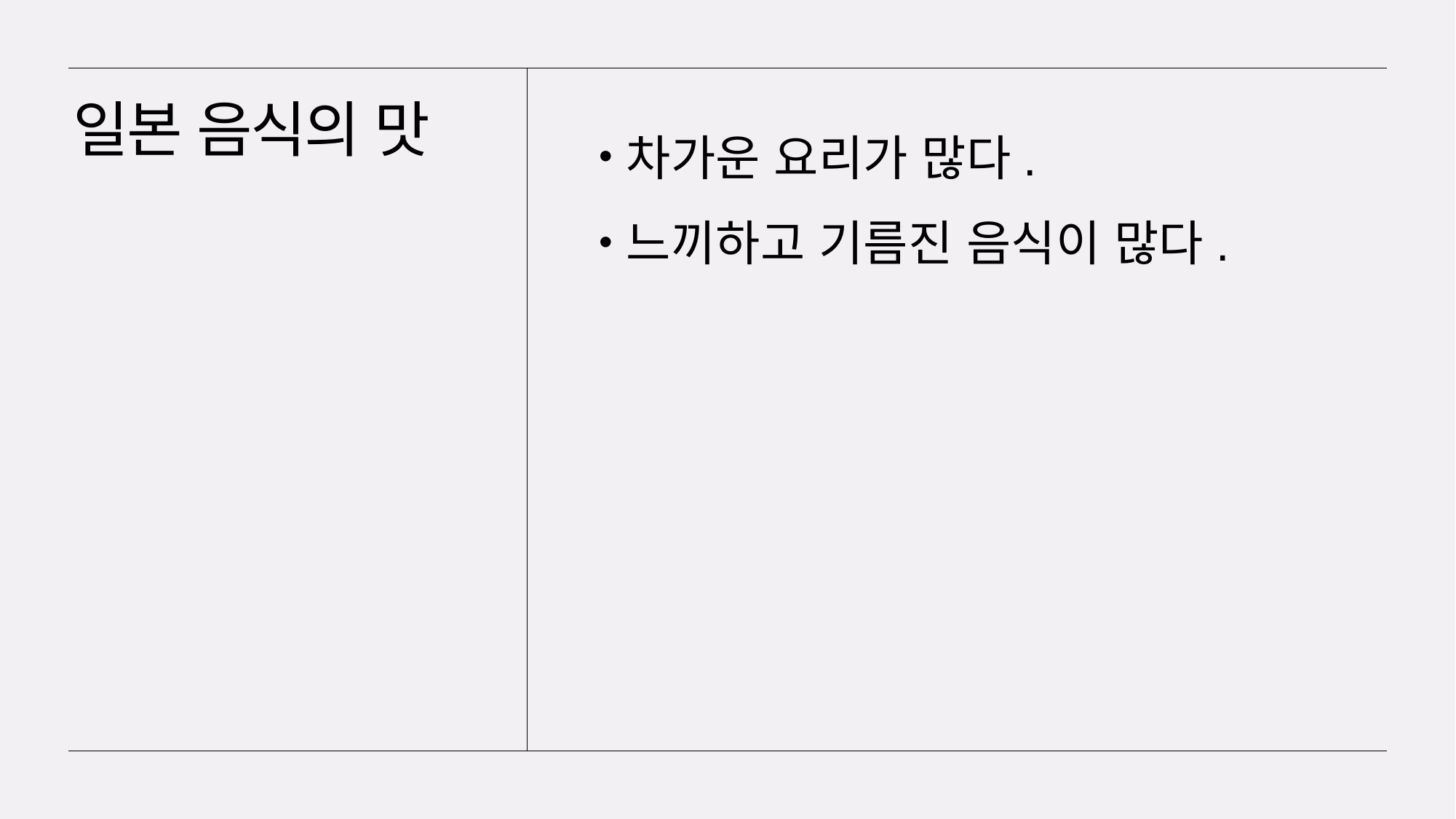

# 일본 음식의 맛
차가운 요리가 많다.
느끼하고 기름진 음식이 많다.